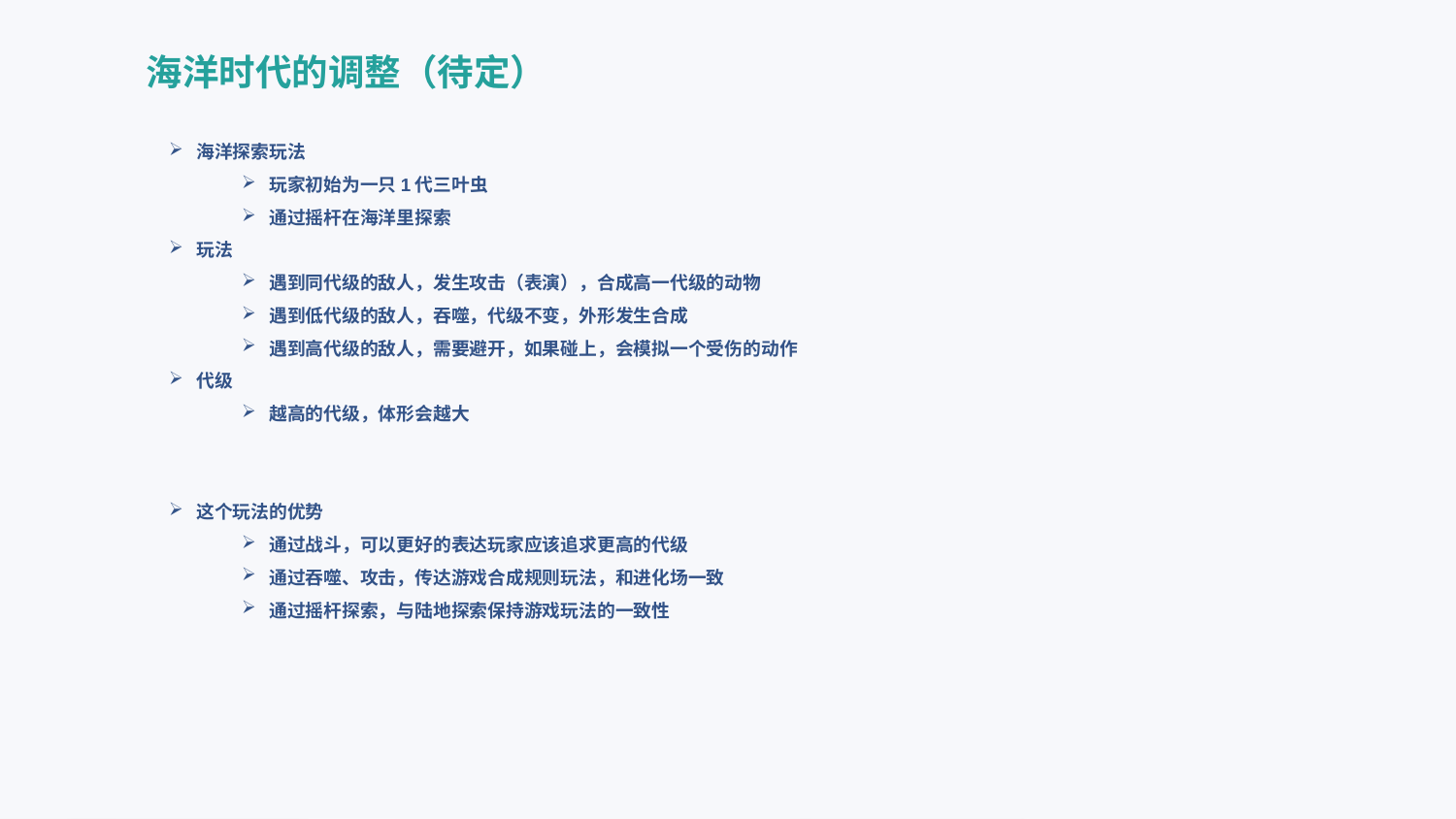

海洋时代的调整（待定）
海洋探索玩法
玩家初始为一只1代三叶虫
通过摇杆在海洋里探索
玩法
遇到同代级的敌人，发生攻击（表演），合成高一代级的动物
遇到低代级的敌人，吞噬，代级不变，外形发生合成
遇到高代级的敌人，需要避开，如果碰上，会模拟一个受伤的动作
代级
越高的代级，体形会越大

这个玩法的优势
通过战斗，可以更好的表达玩家应该追求更高的代级
通过吞噬、攻击，传达游戏合成规则玩法，和进化场一致
通过摇杆探索，与陆地探索保持游戏玩法的一致性